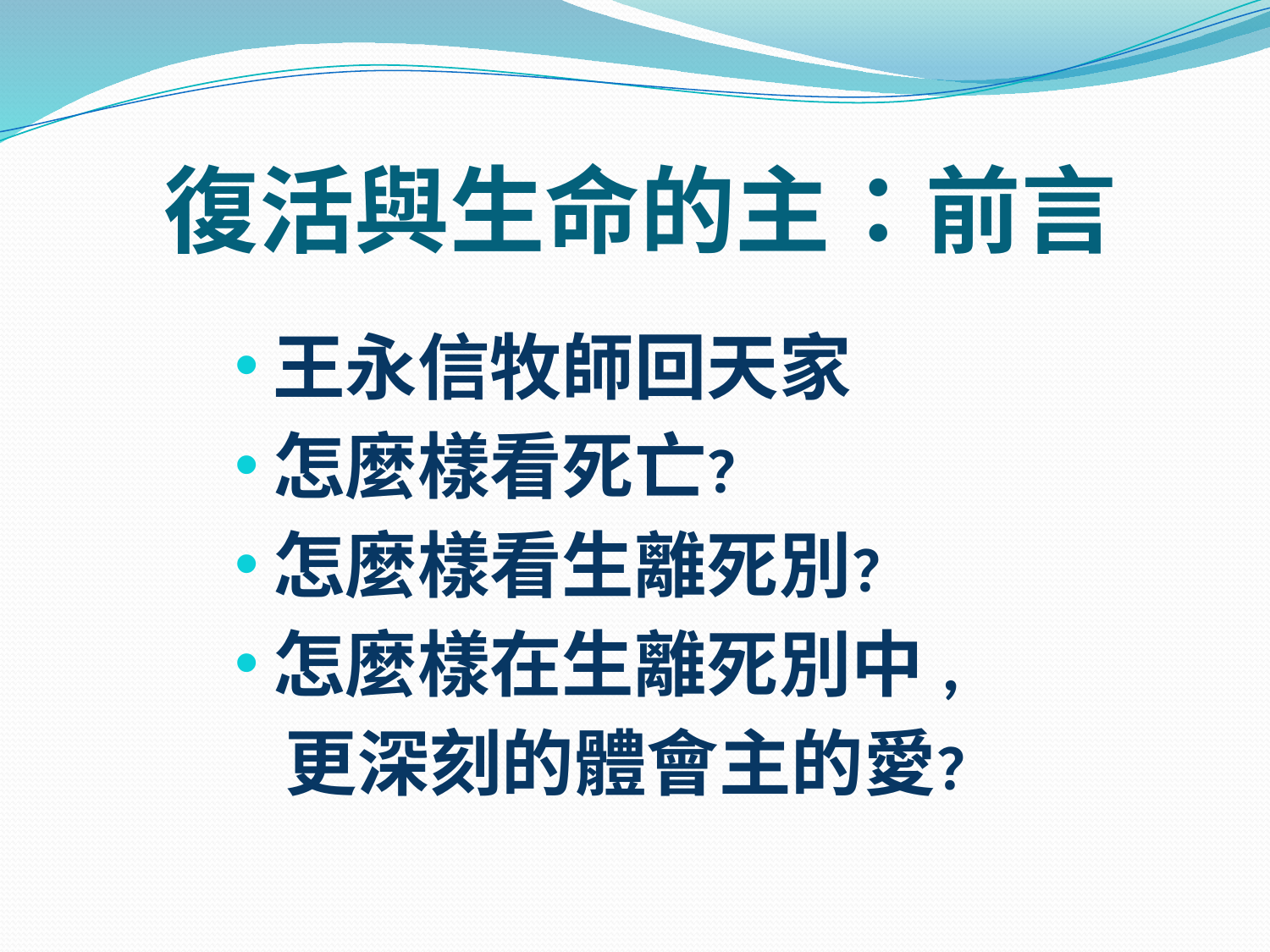

# 復活與生命的主：前言
王永信牧師回天家
怎麼樣看死亡？
怎麼樣看生離死別？
怎麼樣在生離死別中,
  更深刻的體會主的愛？